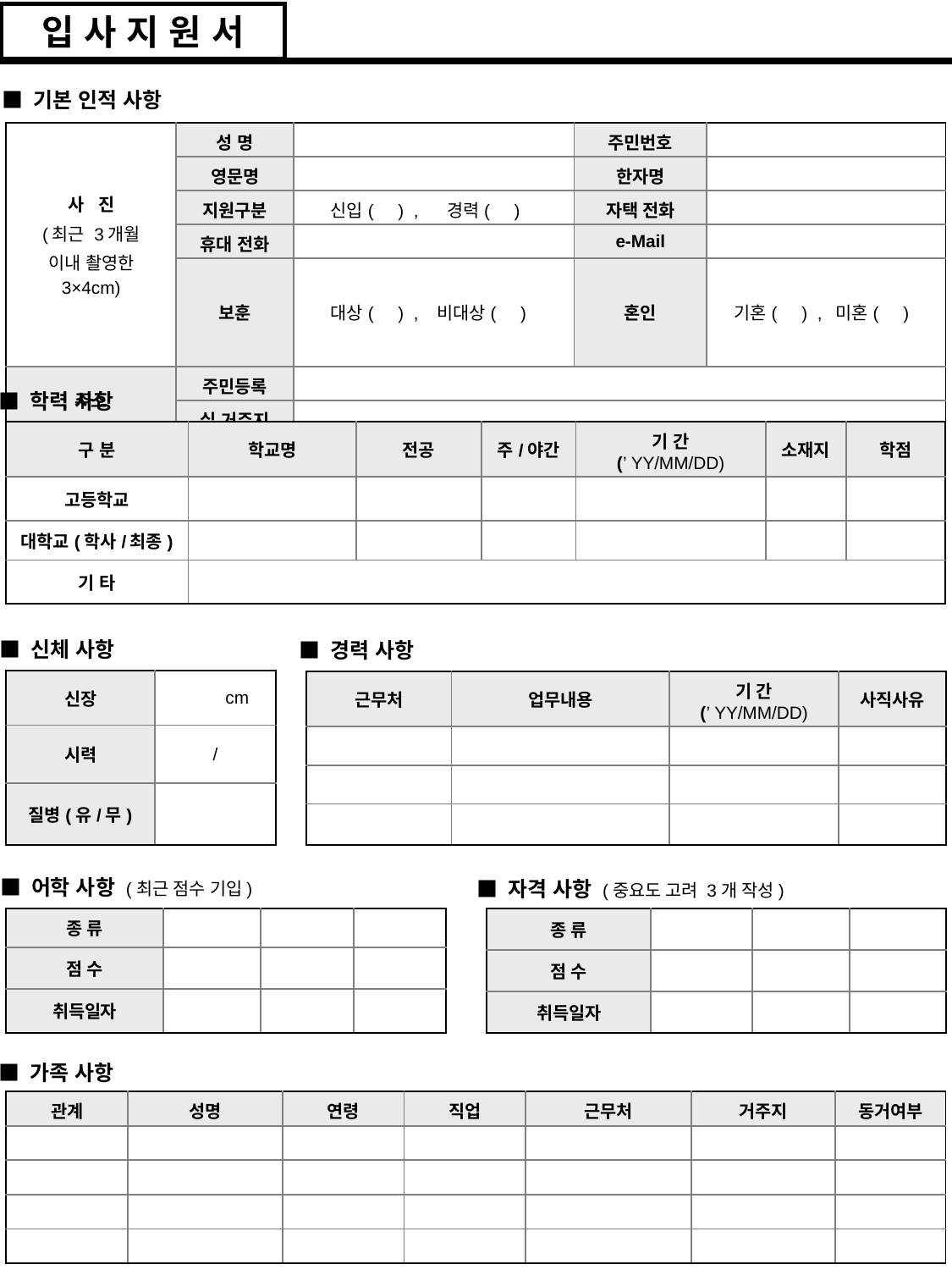

입 사 지 원 서

■ 기본 인적 사항
| 사 진 (최근 3개월 이내 촬영한 3×4cm) | 성 명 |  | 주민번호 |  |
| --- | --- | --- | --- | --- |
|  | 영문명 |  | 한자명 |  |
|  | 지원구분 | 신입( ) , 경력( ) | 자택 전화 |  |
|  | 휴대 전화 |  | e-Mail |  |
|  | 보훈 | 대상( ) , 비대상( ) | 혼인 | 기혼( ) , 미혼( ) |
| 주소 | 주민등록 |  |  |  |
|  | 실 거주지 |  |  |  |
■ 학력 사항
| 구 분 | 학교명 | 전공 | 주/야간 | 기 간 (’ YY/MM/DD) | 소재지 | 학점 |
| --- | --- | --- | --- | --- | --- | --- |
| 고등학교 |  |  |  |  |  |  |
| 대학교(학사/최종) |  |  |  |  |  |  |
| 기 타 |  |  |  |  |  |  |
■ 신체 사항
■ 경력 사항
| 신장 | cm |
| --- | --- |
| 시력 | / |
| 질병(유/무) |  |
| 근무처 | 업무내용 | 기 간 (’ YY/MM/DD) | 사직사유 |
| --- | --- | --- | --- |
|  |  |  |  |
|  |  |  |  |
|  |  |  |  |
■ 어학 사항 (최근 점수 기입)
■ 자격 사항 (중요도 고려 3개 작성)
| 종 류 |  |  |  |
| --- | --- | --- | --- |
| 점 수 |  |  |  |
| 취득일자 |  |  |  |
| 종 류 |  |  |  |
| --- | --- | --- | --- |
| 점 수 |  |  |  |
| 취득일자 |  |  |  |
■ 가족 사항
| 관계 | 성명 | 연령 | 직업 | 근무처 | 거주지 | 동거여부 |
| --- | --- | --- | --- | --- | --- | --- |
|  |  |  |  |  |  |  |
|  |  |  |  |  |  |  |
|  |  |  |  |  |  |  |
|  |  |  |  |  |  |  |